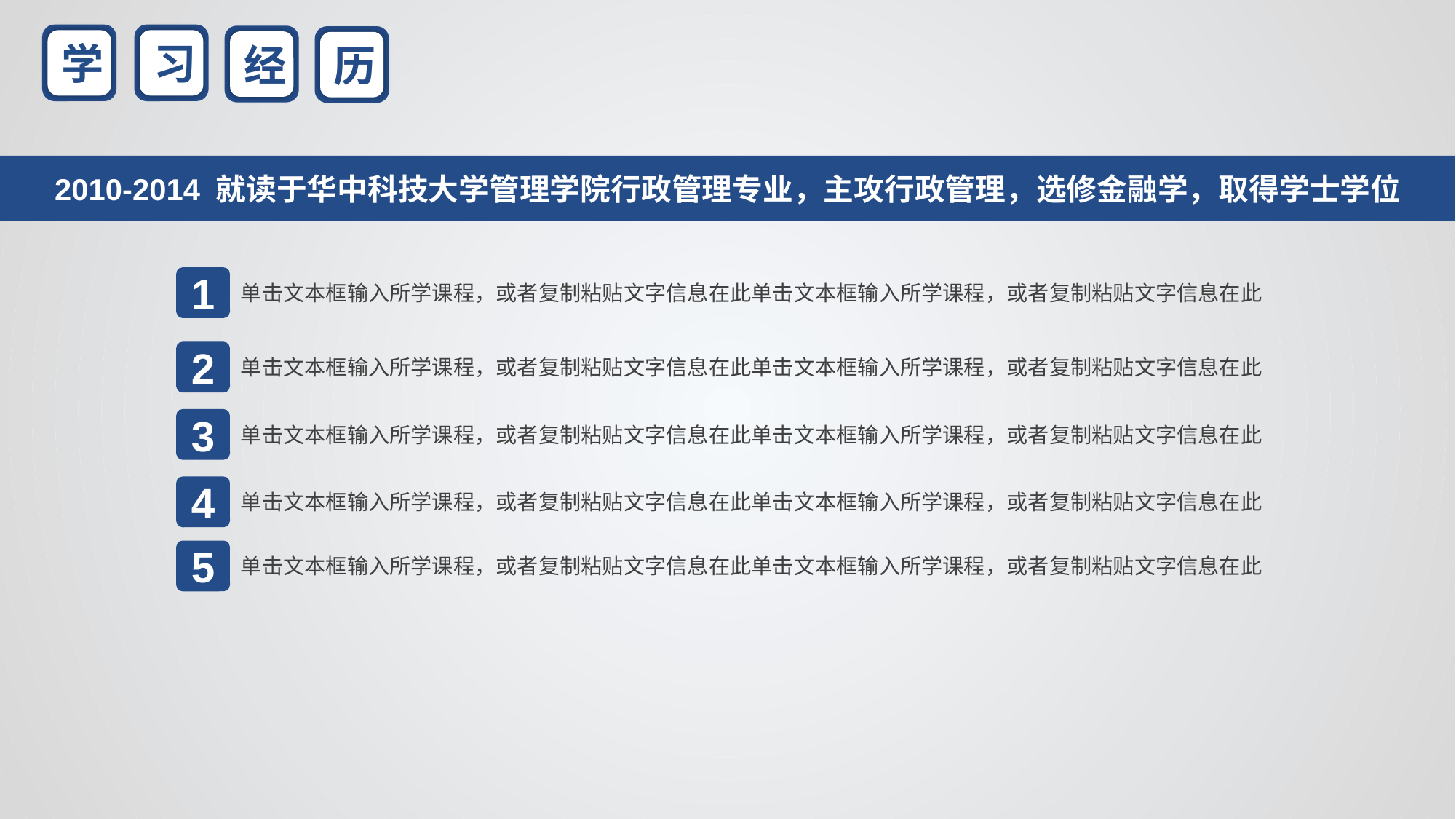

习

学

经

历
2010-2014 就读于华中科技大学管理学院行政管理专业，主攻行政管理，选修金融学，取得学士学位
1
单击文本框输入所学课程，或者复制粘贴文字信息在此单击文本框输入所学课程，或者复制粘贴文字信息在此
2
单击文本框输入所学课程，或者复制粘贴文字信息在此单击文本框输入所学课程，或者复制粘贴文字信息在此
3
单击文本框输入所学课程，或者复制粘贴文字信息在此单击文本框输入所学课程，或者复制粘贴文字信息在此
4
单击文本框输入所学课程，或者复制粘贴文字信息在此单击文本框输入所学课程，或者复制粘贴文字信息在此
5
单击文本框输入所学课程，或者复制粘贴文字信息在此单击文本框输入所学课程，或者复制粘贴文字信息在此